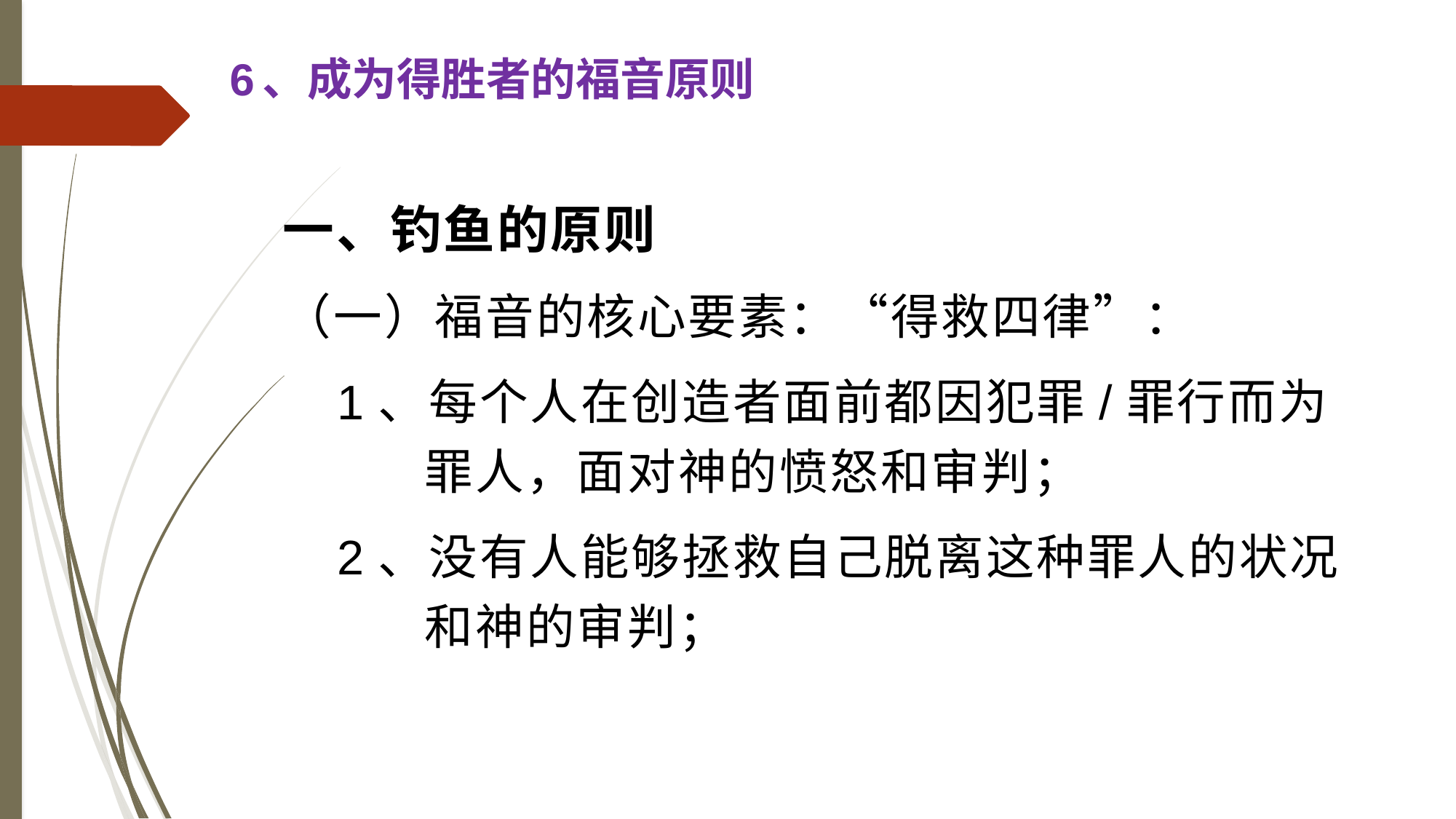

# 6、成为得胜者的福音原则
一、钓鱼的原则
（一）福音的核心要素：“得救四律”：
1、每个人在创造者面前都因犯罪/罪行而为罪人，面对神的愤怒和审判；
2、没有人能够拯救自己脱离这种罪人的状况和神的审判；